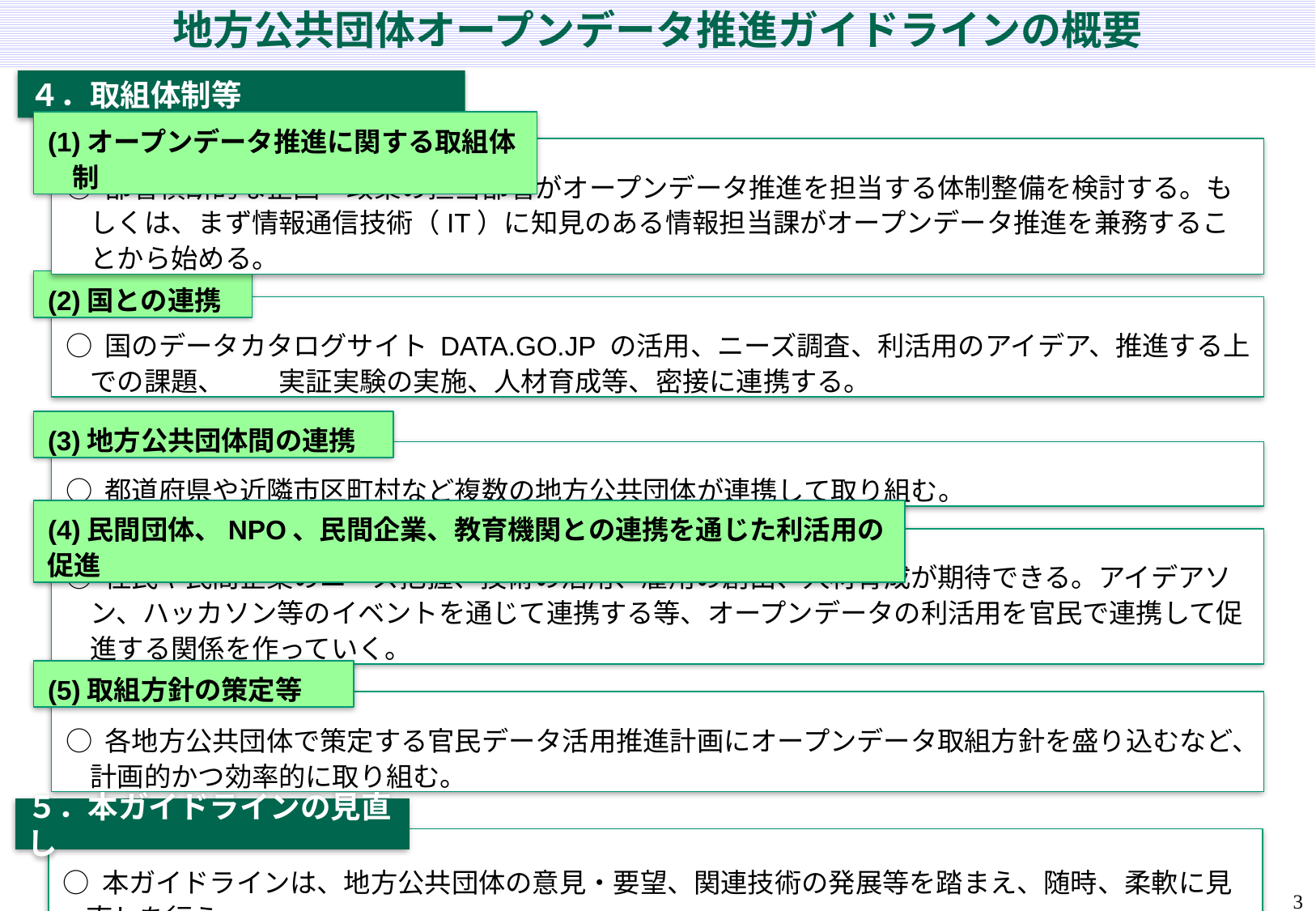

地方公共団体オープンデータ推進ガイドラインの概要
４．取組体制等
(1)オープンデータ推進に関する取組体制

○ 部署横断的な企画・政策の担当部署がオープンデータ推進を担当する体制整備を検討する。もしくは、まず情報通信技術（IT）に知見のある情報担当課がオープンデータ推進を兼務することから始める。
(2)国との連携

○ 国のデータカタログサイト DATA.GO.JP の活用、ニーズ調査、利活用のアイデア、推進する上での課題、　　実証実験の実施、人材育成等、密接に連携する。
(3)地方公共団体間の連携

○ 都道府県や近隣市区町村など複数の地方公共団体が連携して取り組む。
(4)民間団体、NPO、民間企業、教育機関との連携を通じた利活用の促進

○ 住民や民間企業のニーズ把握、技術の活用、雇用の創出、人材育成が期待できる。アイデアソン、ハッカソン等のイベントを通じて連携する等、オープンデータの利活用を官民で連携して促進する関係を作っていく。
(5)取組方針の策定等

○ 各地方公共団体で策定する官民データ活用推進計画にオープンデータ取組方針を盛り込むなど、計画的かつ効率的に取り組む。
５．本ガイドラインの見直し

○ 本ガイドラインは、地方公共団体の意見・要望、関連技術の発展等を踏まえ、随時、柔軟に見直しを行う。
3